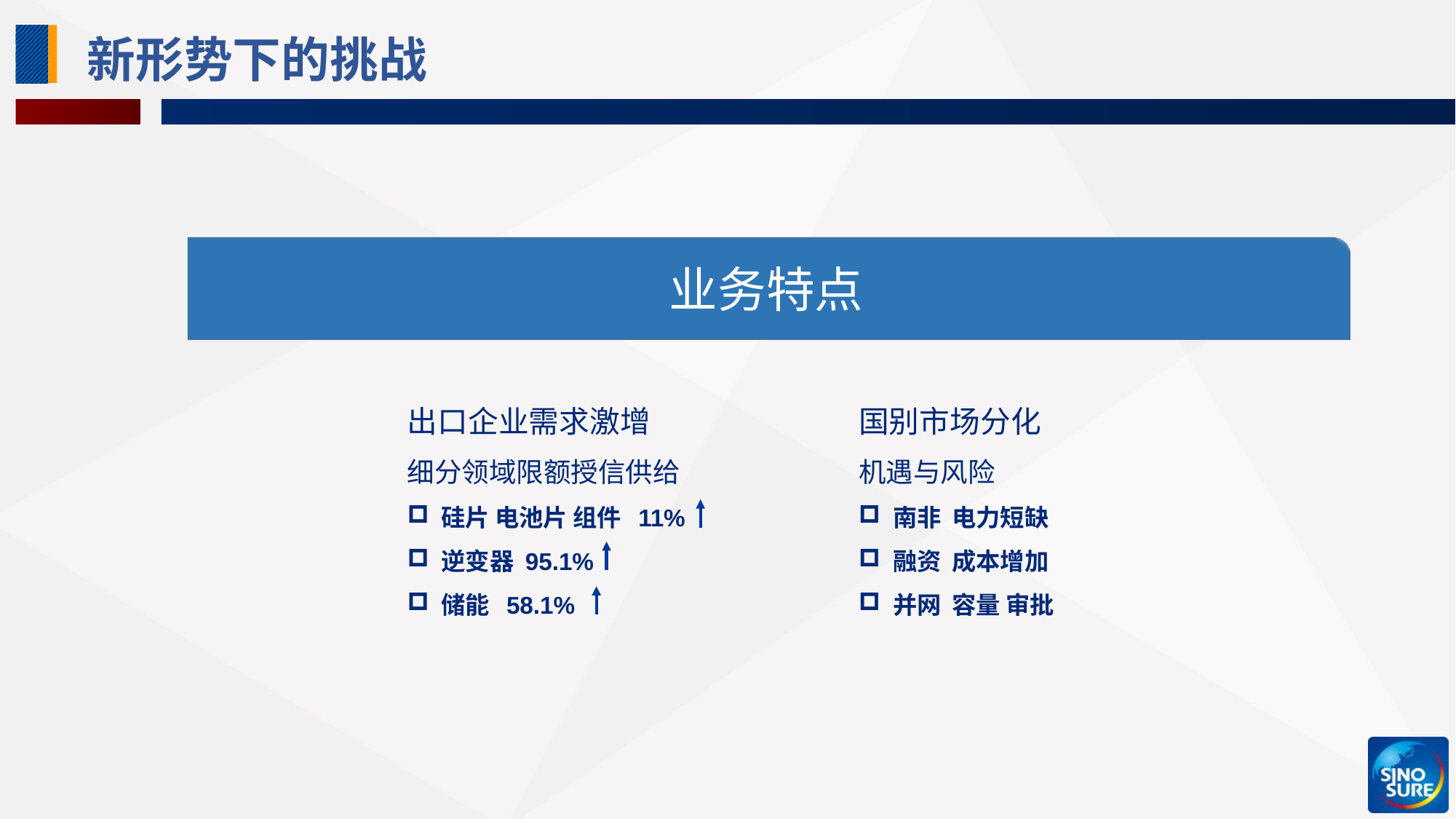

# 新形势下的挑战
业务特点
出口企业需求激增
细分领域限额授信供给
硅片 电池片 组件  11%
逆变器 95.1%
储能  58.1%

国别市场分化
机遇与风险
南非  电力短缺
融资  成本增加
并网  容量 审批